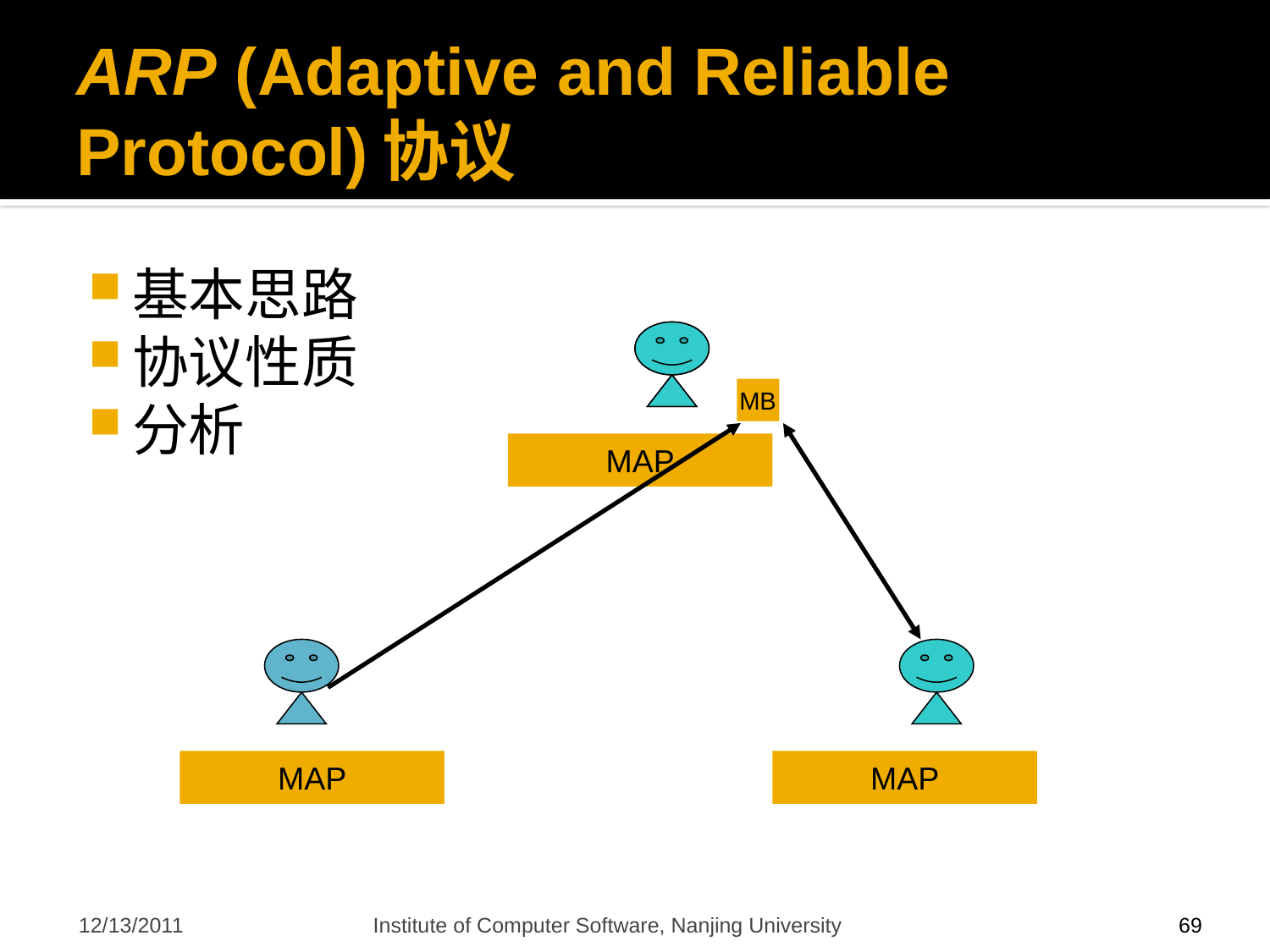

# ARP (Adaptive and Reliable Protocol)协议
基本思路
协议性质
分析

MB

MAP

MAP
MAP
69
12/13/2011
Institute of Computer Software, Nanjing University
69